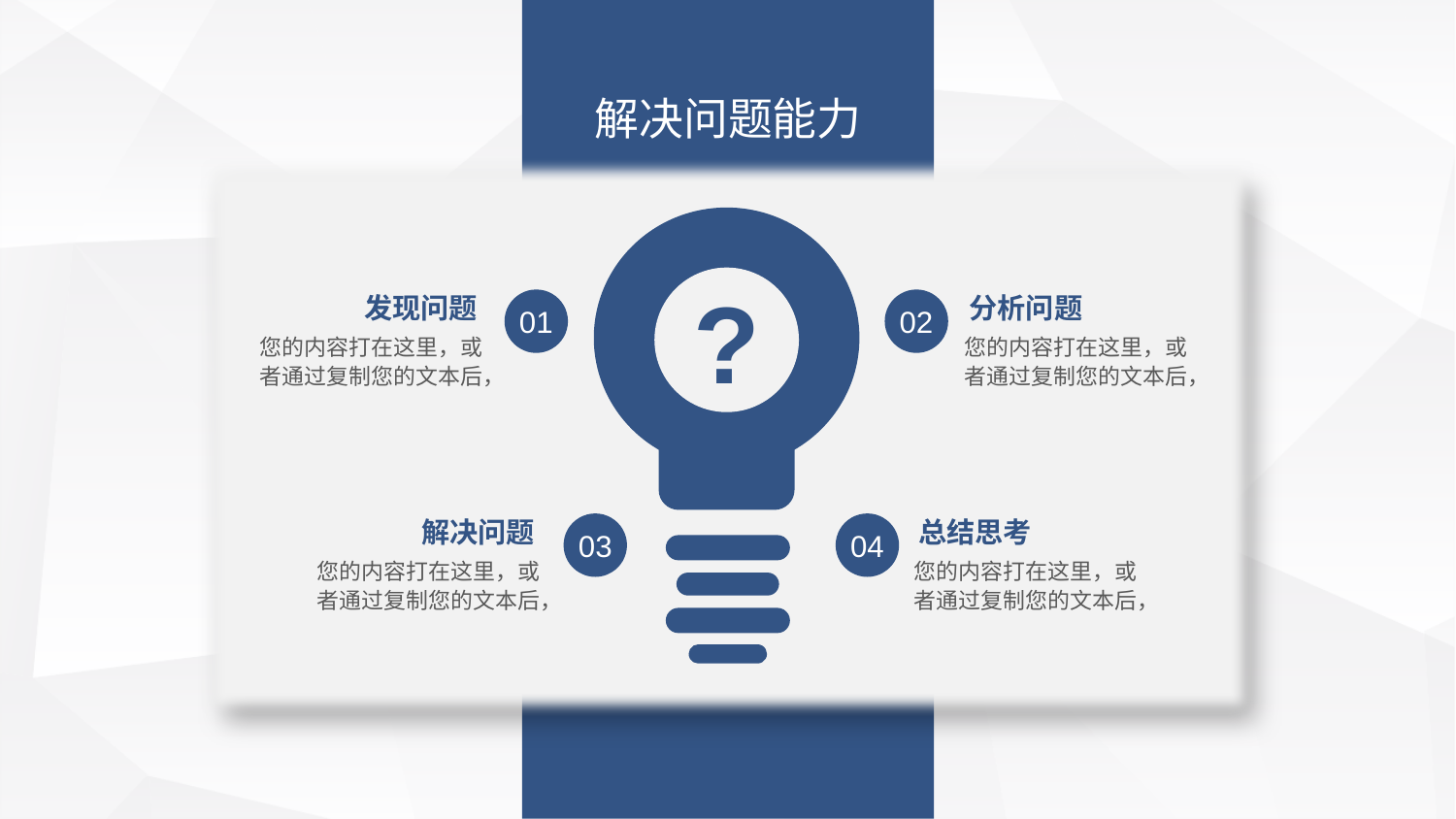

解决问题能力

?
01
02
发现问题
分析问题
您的内容打在这里，或者通过复制您的文本后，
您的内容打在这里，或者通过复制您的文本后，
03
04
解决问题
总结思考
您的内容打在这里，或者通过复制您的文本后，
您的内容打在这里，或者通过复制您的文本后，